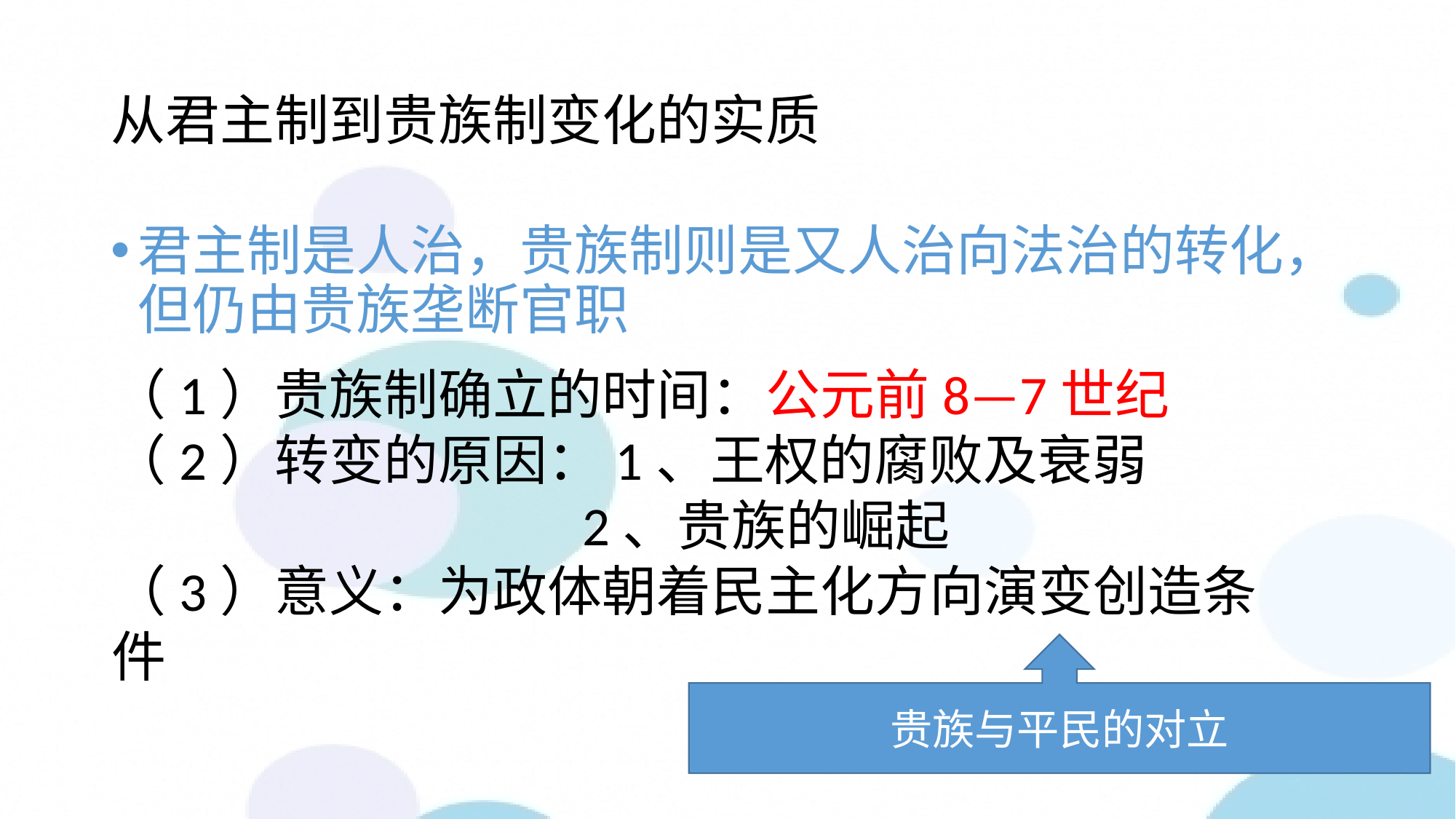

# 从君主制到贵族制变化的实质
君主制是人治，贵族制则是又人治向法治的转化，但仍由贵族垄断官职
（1）贵族制确立的时间：公元前8—7世纪
（2）转变的原因：1、王权的腐败及衰弱
                                      2、贵族的崛起
（3）意义：为政体朝着民主化方向演变创造条件
贵族与平民的对立